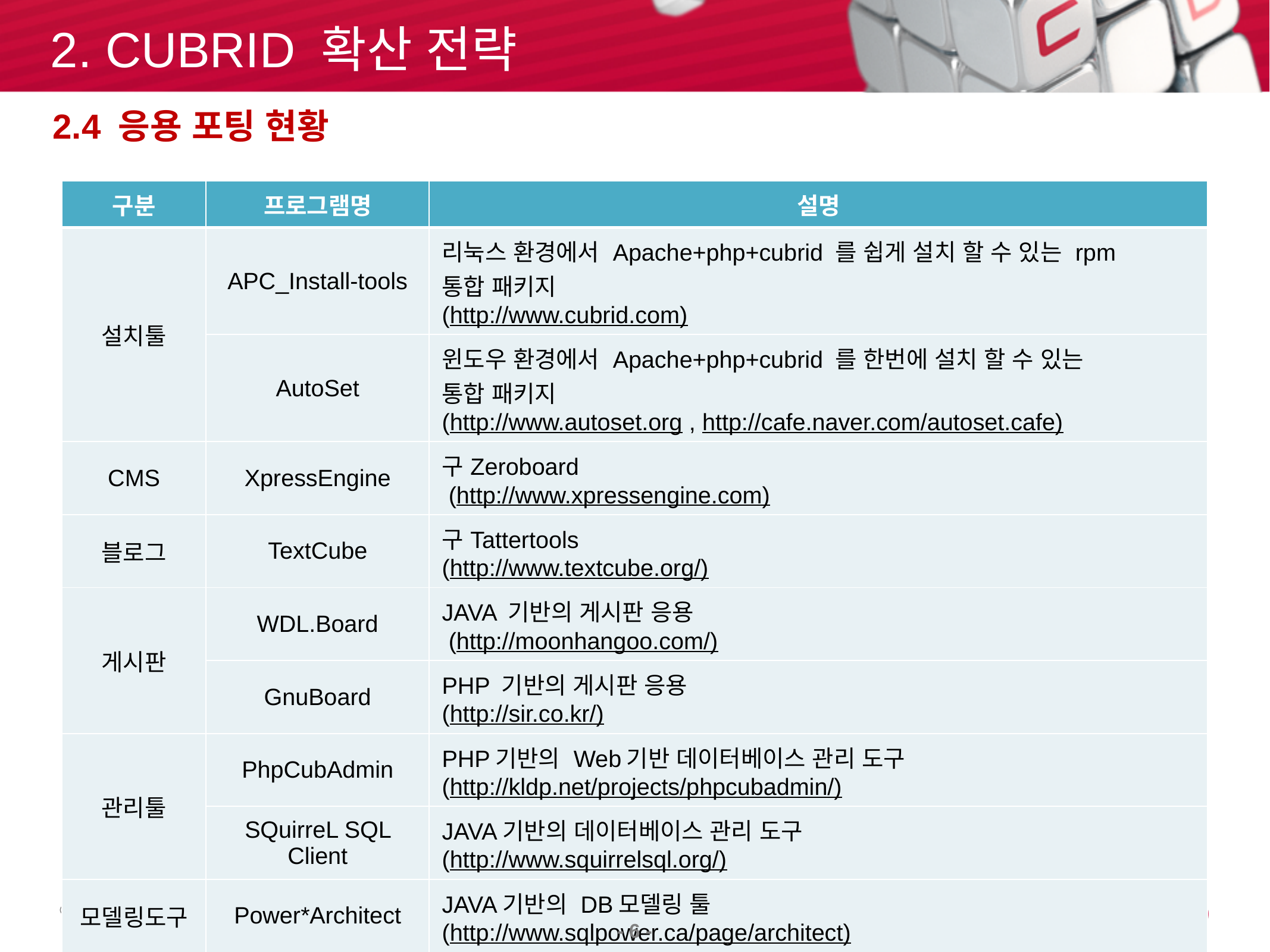

2. CUBRID 확산 전략
2.4 응용 포팅 현황
| 구분 | 프로그램명 | 설명 |
| --- | --- | --- |
| 설치툴 | APC\_Install-tools | 리눅스 환경에서 Apache+php+cubrid 를 쉽게 설치 할 수 있는 rpm 통합 패키지 (http://www.cubrid.com) |
|  | AutoSet | 윈도우 환경에서 Apache+php+cubrid 를 한번에 설치 할 수 있는 통합 패키지 (http://www.autoset.org , http://cafe.naver.com/autoset.cafe) |
| CMS | XpressEngine | 구Zeroboard (http://www.xpressengine.com) |
| 블로그 | TextCube | 구Tattertools (http://www.textcube.org/) |
| 게시판 | WDL.Board | JAVA 기반의 게시판 응용 (http://moonhangoo.com/) |
|  | GnuBoard | PHP 기반의 게시판 응용 (http://sir.co.kr/) |
| 관리툴 | PhpCubAdmin | PHP기반의 Web기반 데이터베이스 관리 도구 (http://kldp.net/projects/phpcubadmin/) |
|  | SQuirreL SQL Client | JAVA기반의 데이터베이스 관리 도구 (http://www.squirrelsql.org/) |
| 모델링도구 | Power\*Architect | JAVA기반의 DB모델링 툴 (http://www.sqlpower.ca/page/architect) |
- 6 -